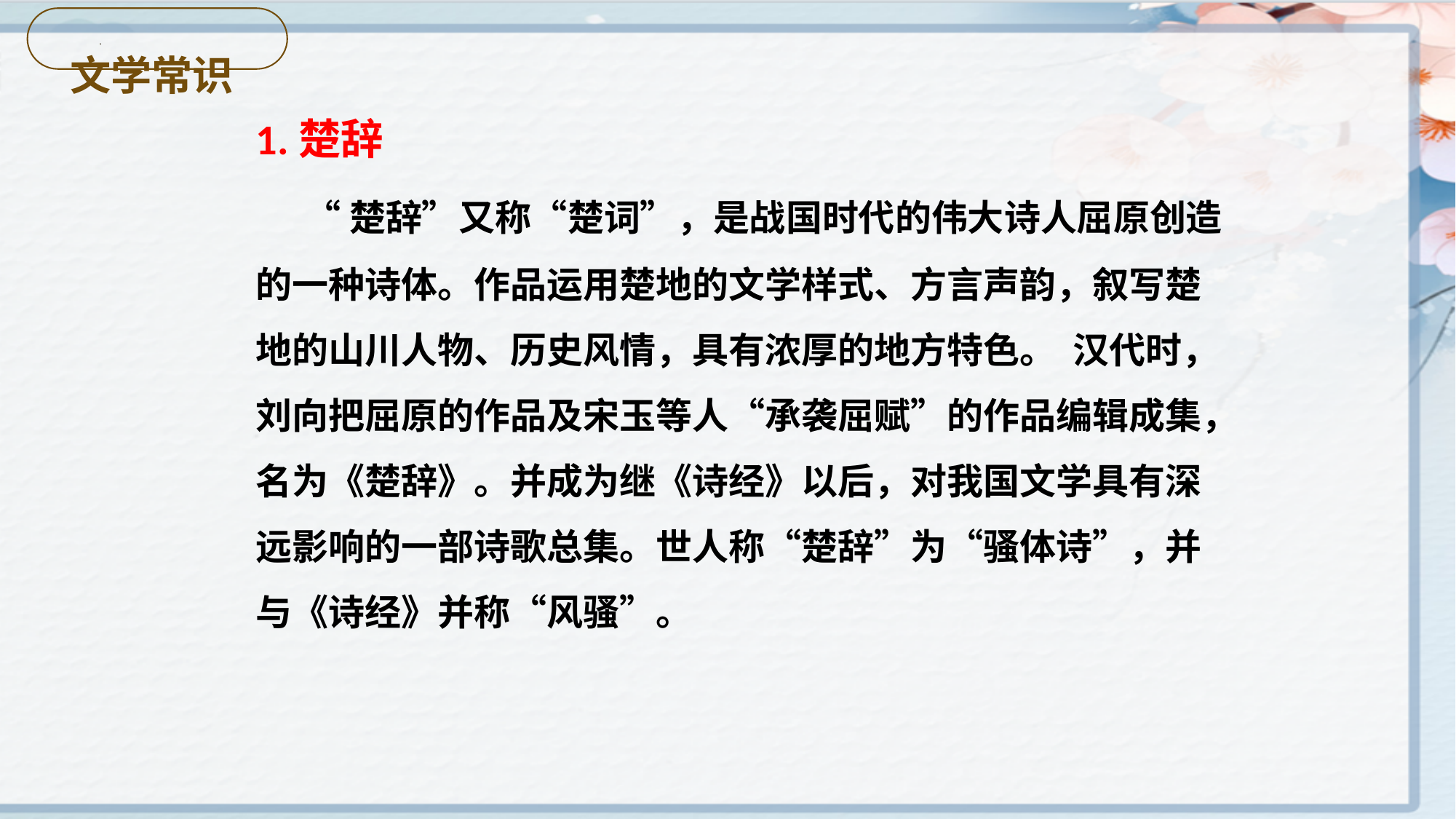

文学常识
1.楚辞
     “楚辞”又称“楚词”，是战国时代的伟大诗人屈原创造的一种诗体。作品运用楚地的文学样式、方言声韵，叙写楚地的山川人物、历史风情，具有浓厚的地方特色。  汉代时，刘向把屈原的作品及宋玉等人“承袭屈赋”的作品编辑成集，名为《楚辞》。并成为继《诗经》以后，对我国文学具有深远影响的一部诗歌总集。世人称“楚辞”为“骚体诗”，并与《诗经》并称“风骚”。